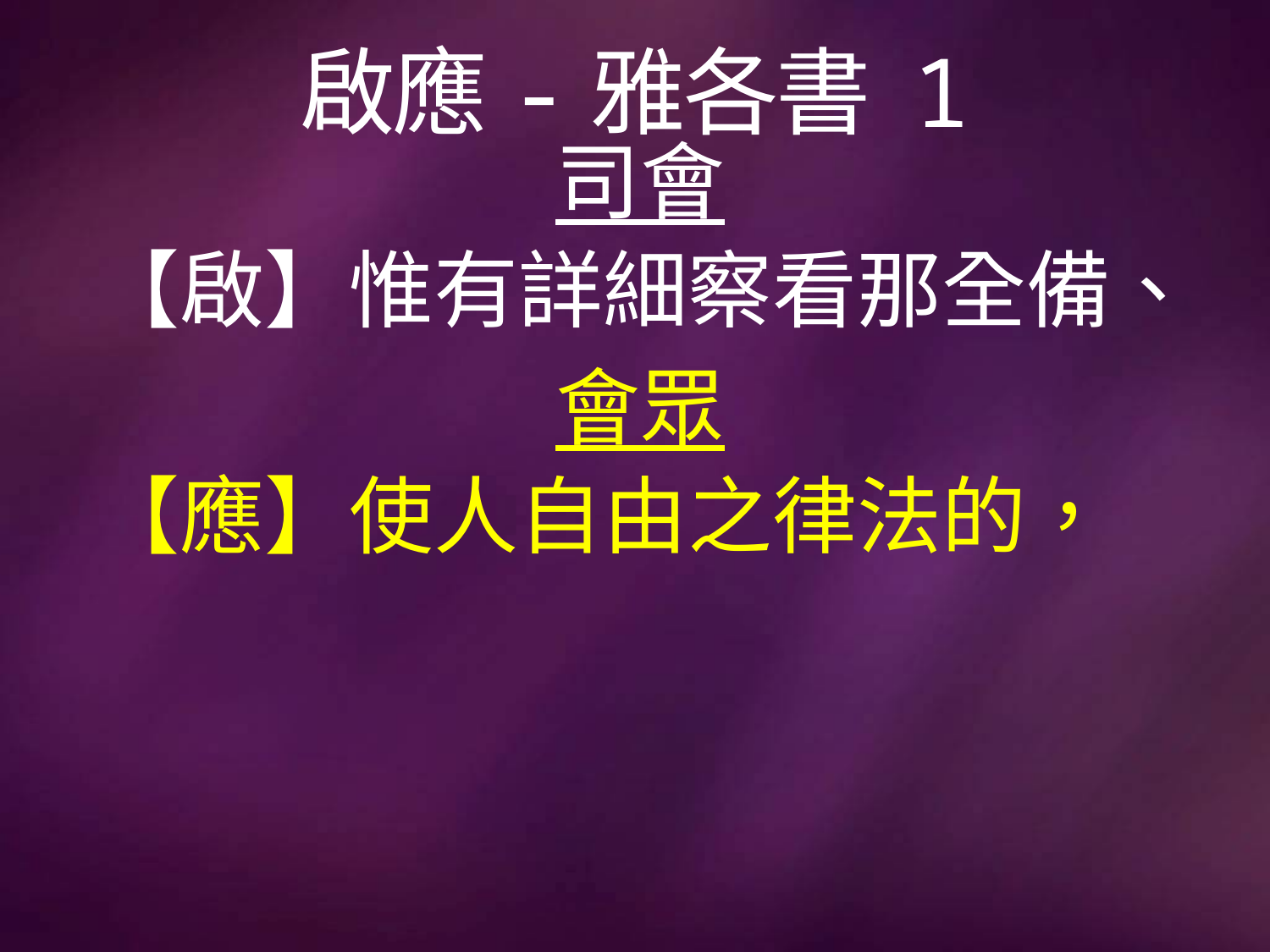

# 啟應-雅各書 1
司會
【啟】惟有詳細察看那全備、

會眾
【應】使人自由之律法的，